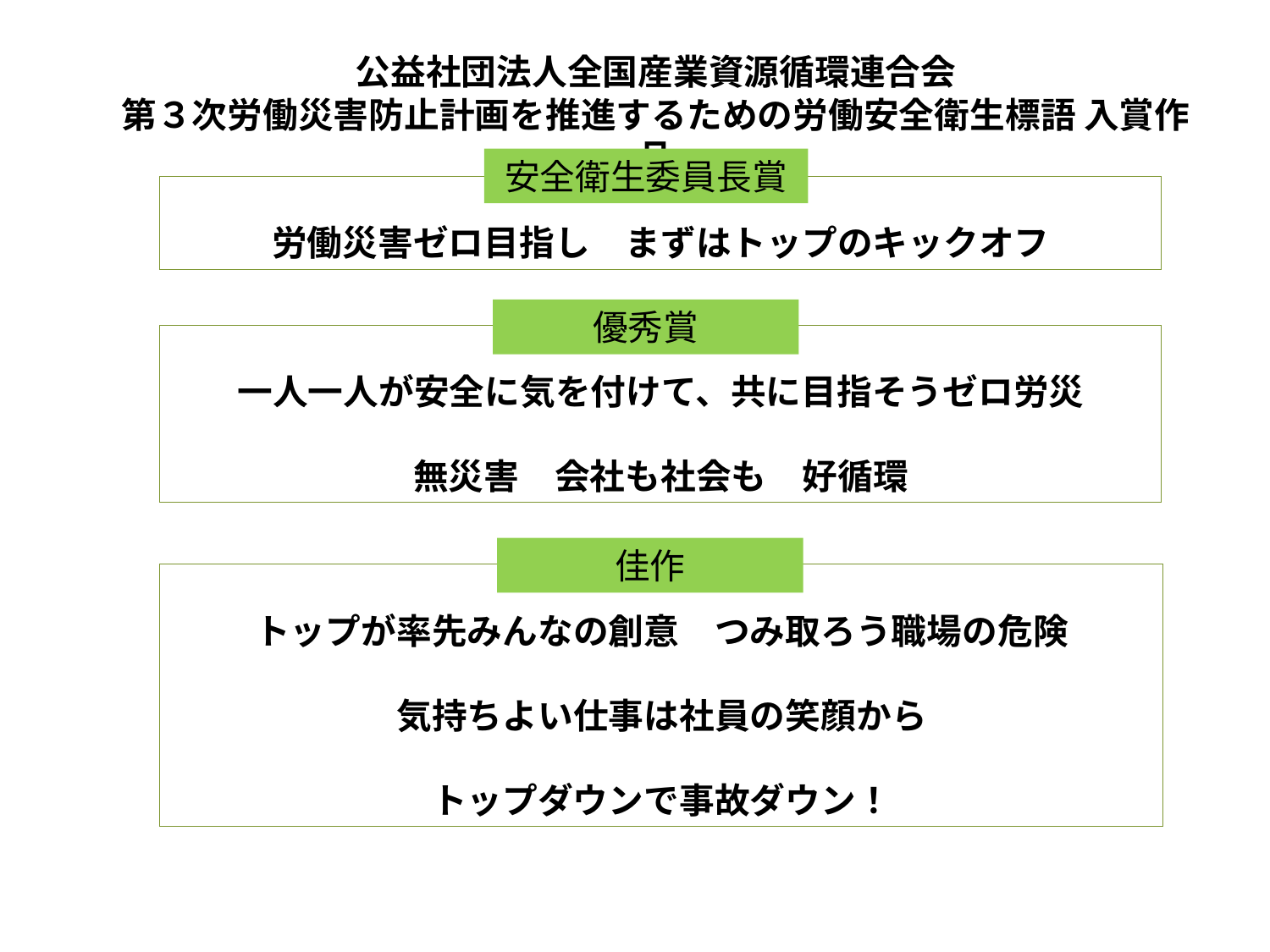

公益社団法人全国産業資源循環連合会
第３次労働災害防止計画を推進するための労働安全衛生標語 入賞作品
安全衛生委員長賞

労働災害ゼロ目指し　まずはトップのキックオフ
優秀賞

一人一人が安全に気を付けて、共に目指そうゼロ労災

無災害　会社も社会も　好循環
佳作

トップが率先みんなの創意　つみ取ろう職場の危険

気持ちよい仕事は社員の笑顔から

トップダウンで事故ダウン！